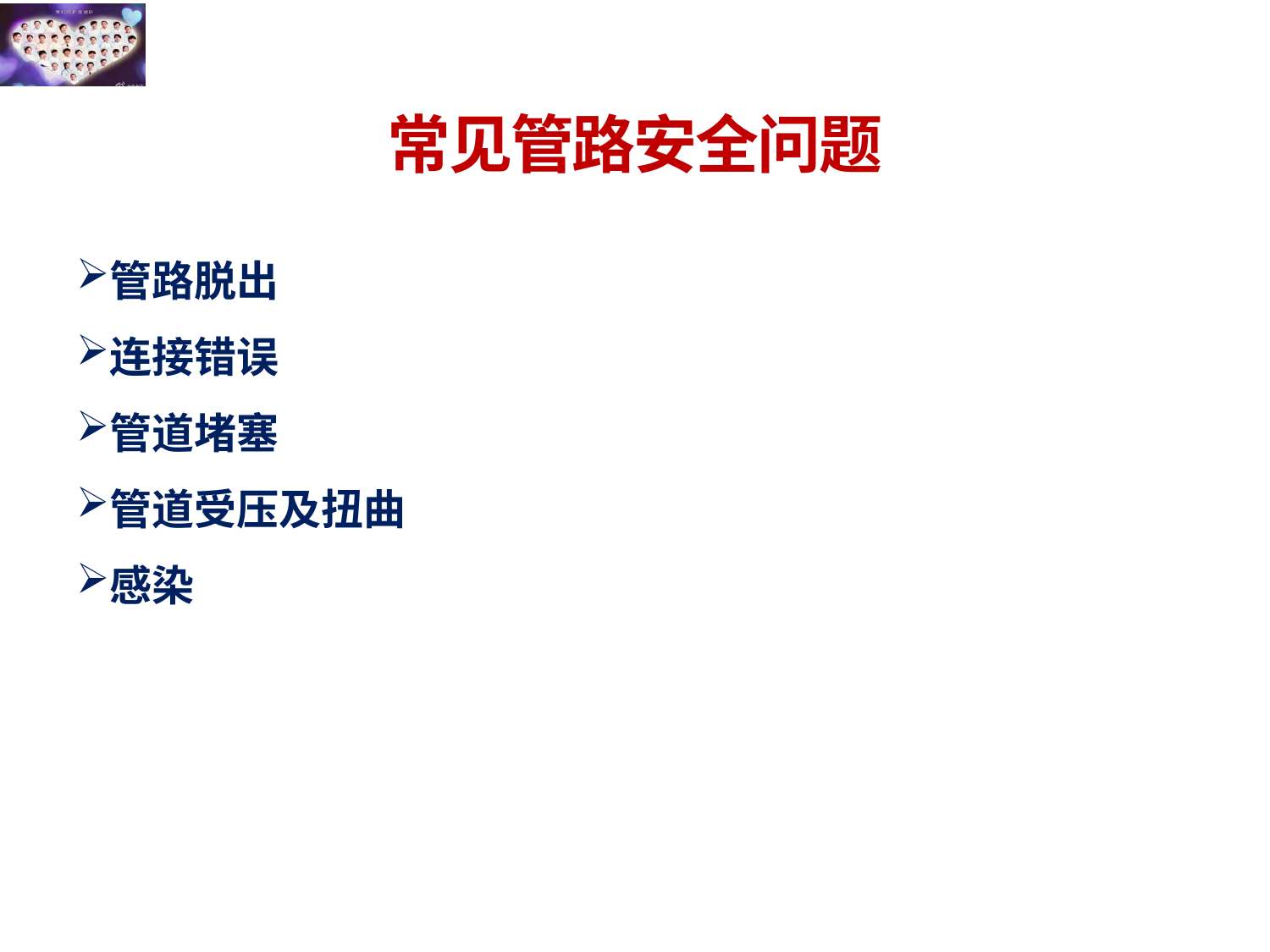

# 常见管路安全问题
管路脱出
连接错误
管道堵塞
管道受压及扭曲
感染